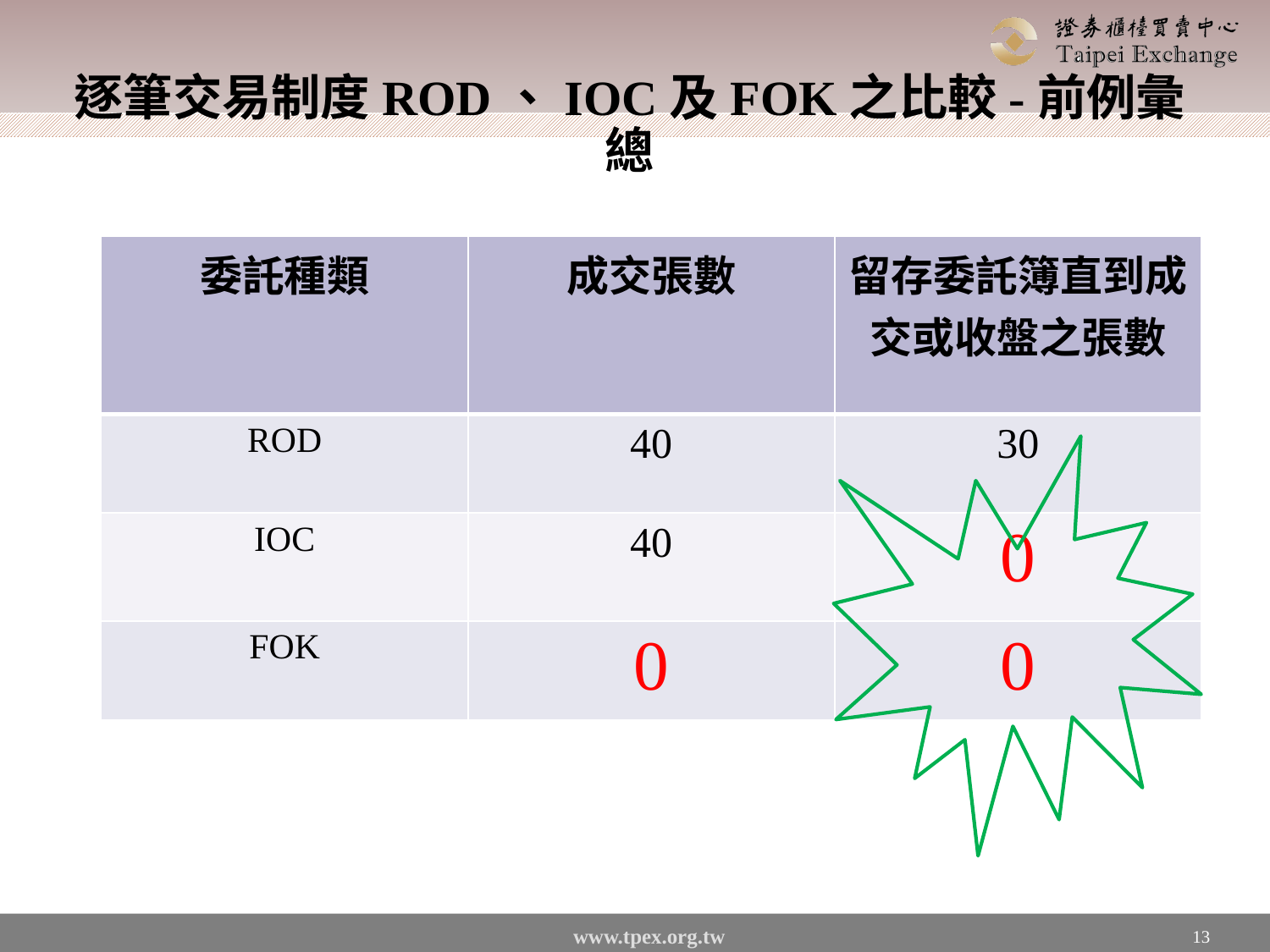

逐筆交易制度ROD、IOC及FOK之比較-前例彙總
| 委託種類 | 成交張數 | 留存委託簿直到成交或收盤之張數 |
| --- | --- | --- |
| ROD | 40 | 30 |
| IOC | 40 | 0 |
| FOK | 0 | 0 |

13